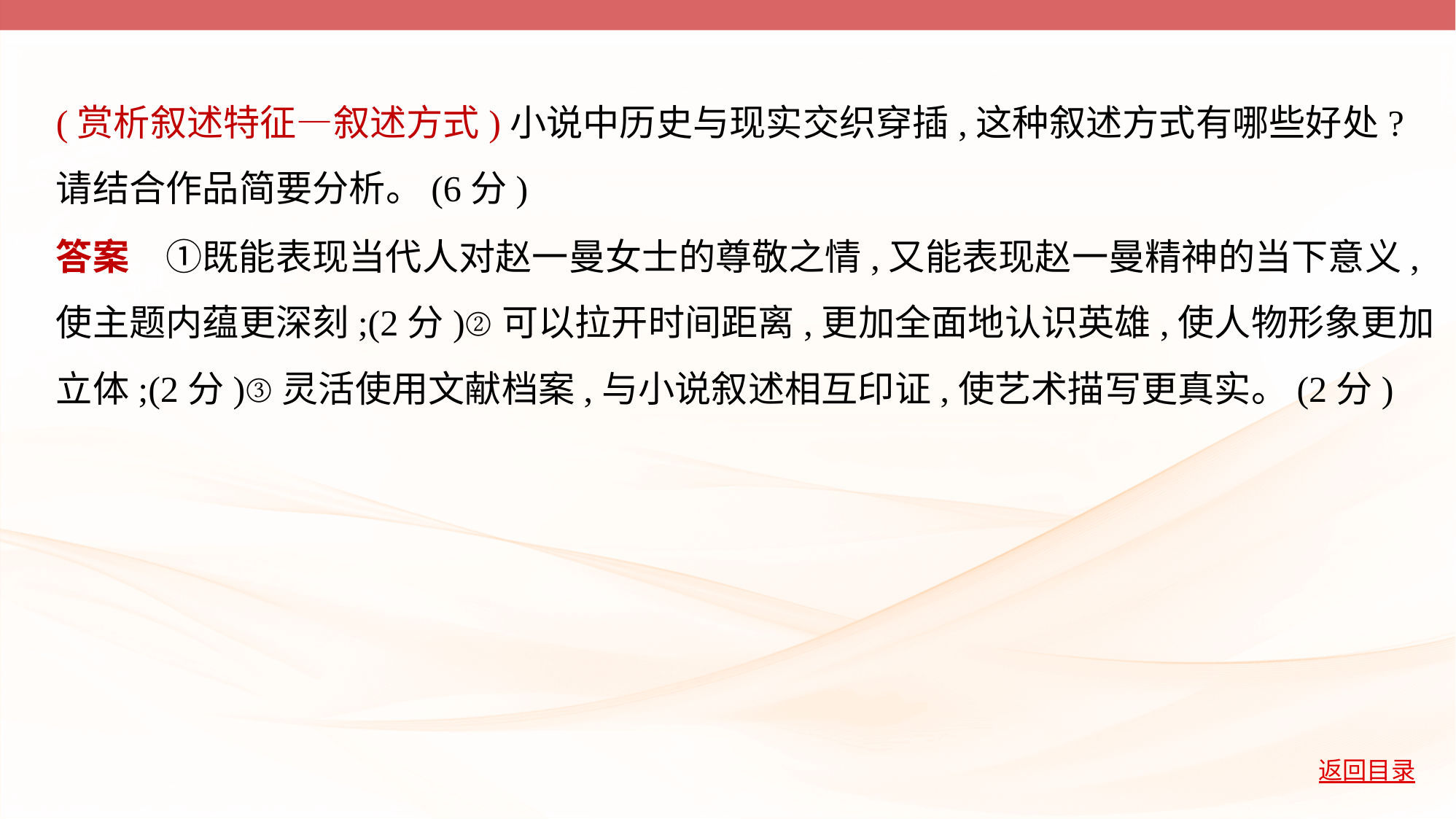

(赏析叙述特征—叙述方式)小说中历史与现实交织穿插,这种叙述方式有哪些好处?
请结合作品简要分析。(6分)

答案　①既能表现当代人对赵一曼女士的尊敬之情,又能表现赵一曼精神的当下意义,
使主题内蕴更深刻;(2分)②可以拉开时间距离,更加全面地认识英雄,使人物形象更加
立体;(2分)③灵活使用文献档案,与小说叙述相互印证,使艺术描写更真实。(2分)